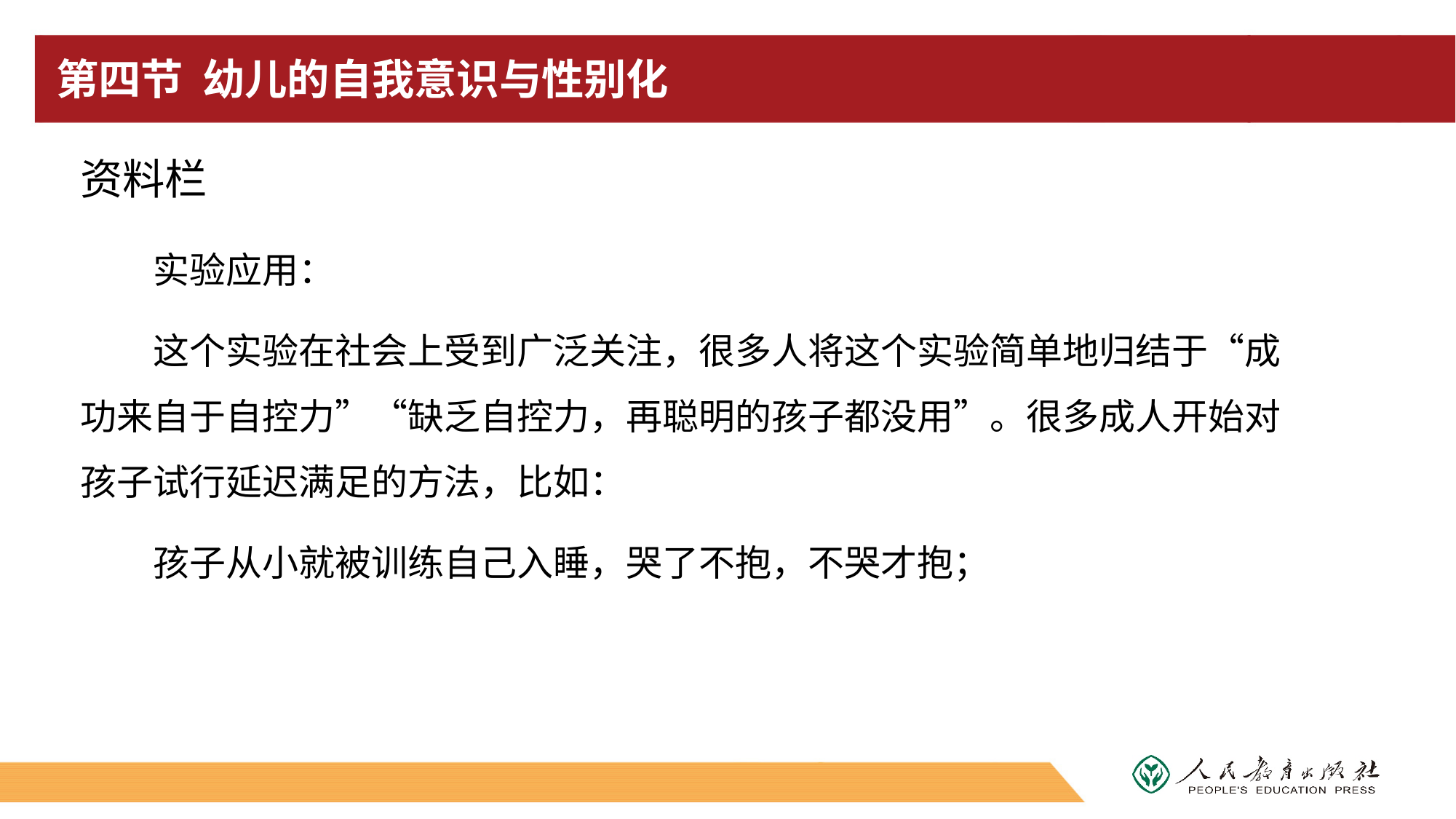

# 第四节  幼儿的自我意识与性别化
资料栏
实验应用：
这个实验在社会上受到广泛关注，很多人将这个实验简单地归结于“成功来自于自控力”“缺乏自控力，再聪明的孩子都没用”。很多成人开始对孩子试行延迟满足的方法，比如：
孩子从小就被训练自己入睡，哭了不抱，不哭才抱；